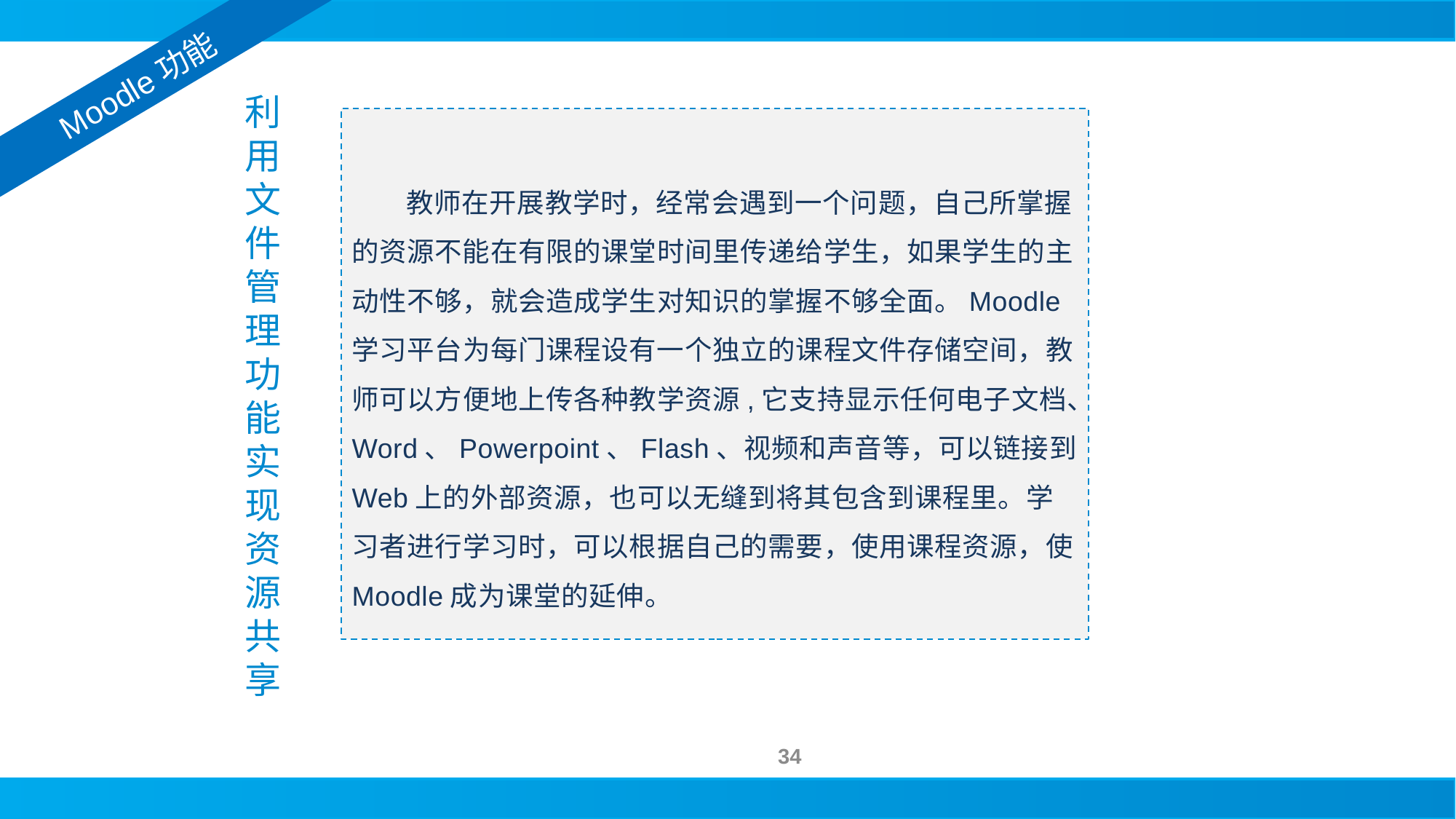

Moodle功能
利用文件管理功能实现资源共
享

教师在开展教学时，经常会遇到一个问题，自己所掌握的资源不能在有限的课堂时间里传递给学生，如果学生的主动性不够，就会造成学生对知识的掌握不够全面。Moodle学习平台为每门课程设有一个独立的课程文件存储空间，教师可以方便地上传各种教学资源,它支持显示任何电子文档、Word、Powerpoint、Flash、视频和声音等，可以链接到Web上的外部资源，也可以无缝到将其包含到课程里。学习者进行学习时，可以根据自己的需要，使用课程资源，使Moodle成为课堂的延伸。
# Moodle应用于网络教学的功能实现模式
34